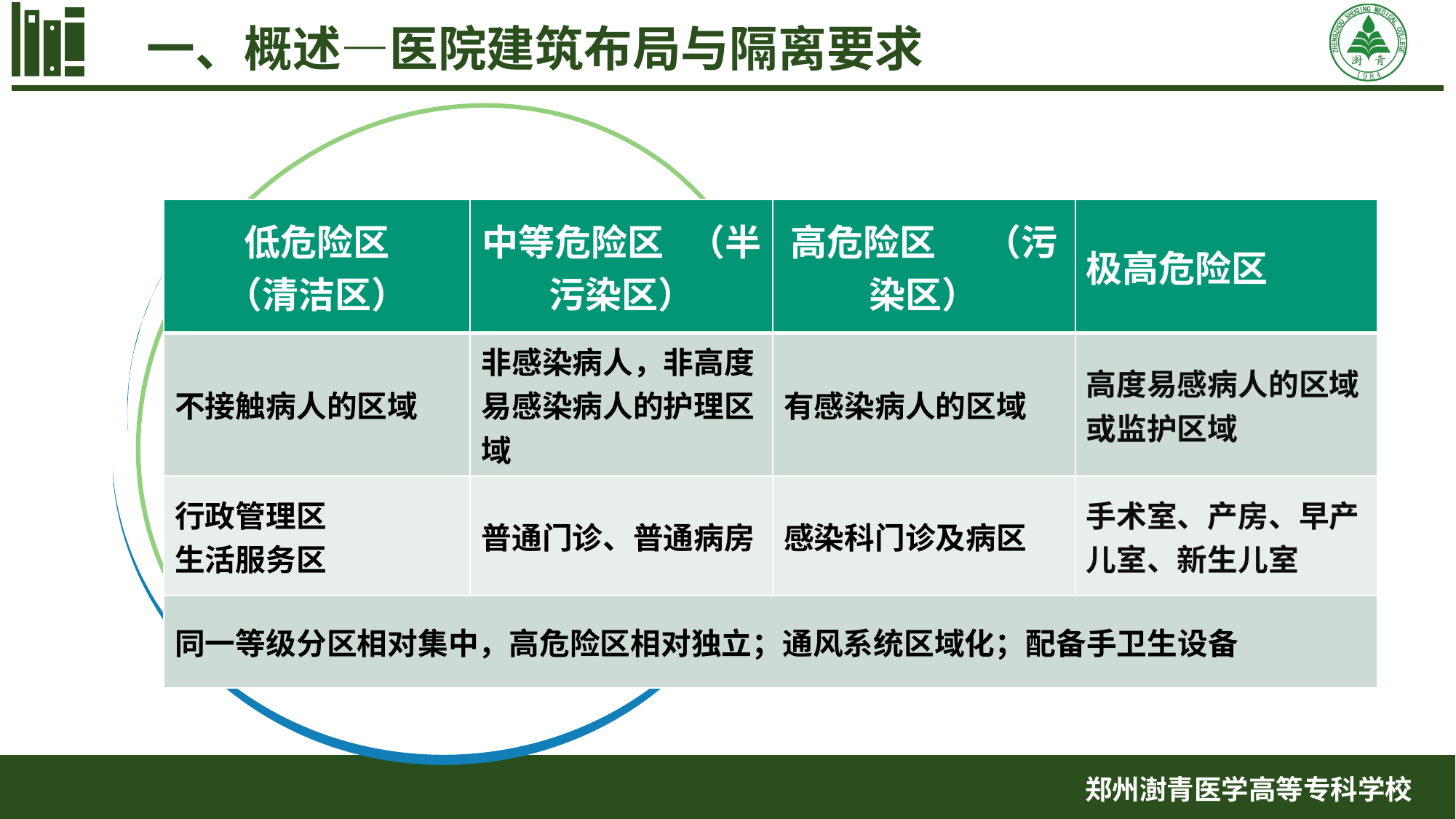

一、概述—医院建筑布局与隔离要求

| 低危险区 （清洁区） | 中等危险区 （半污染区） | 高危险区 （污染区） | 极高危险区 |
| --- | --- | --- | --- |
| 不接触病人的区域 | 非感染病人，非高度易感染病人的护理区域 | 有感染病人的区域 | 高度易感病人的区域或监护区域 |
| 行政管理区 生活服务区 | 普通门诊、普通病房 | 感染科门诊及病区 | 手术室、产房、早产儿室、新生儿室 |
| 同一等级分区相对集中，高危险区相对独立；通风系统区域化；配备手卫生设备 |  |  |  |

郑州澍青医学高等专科学校